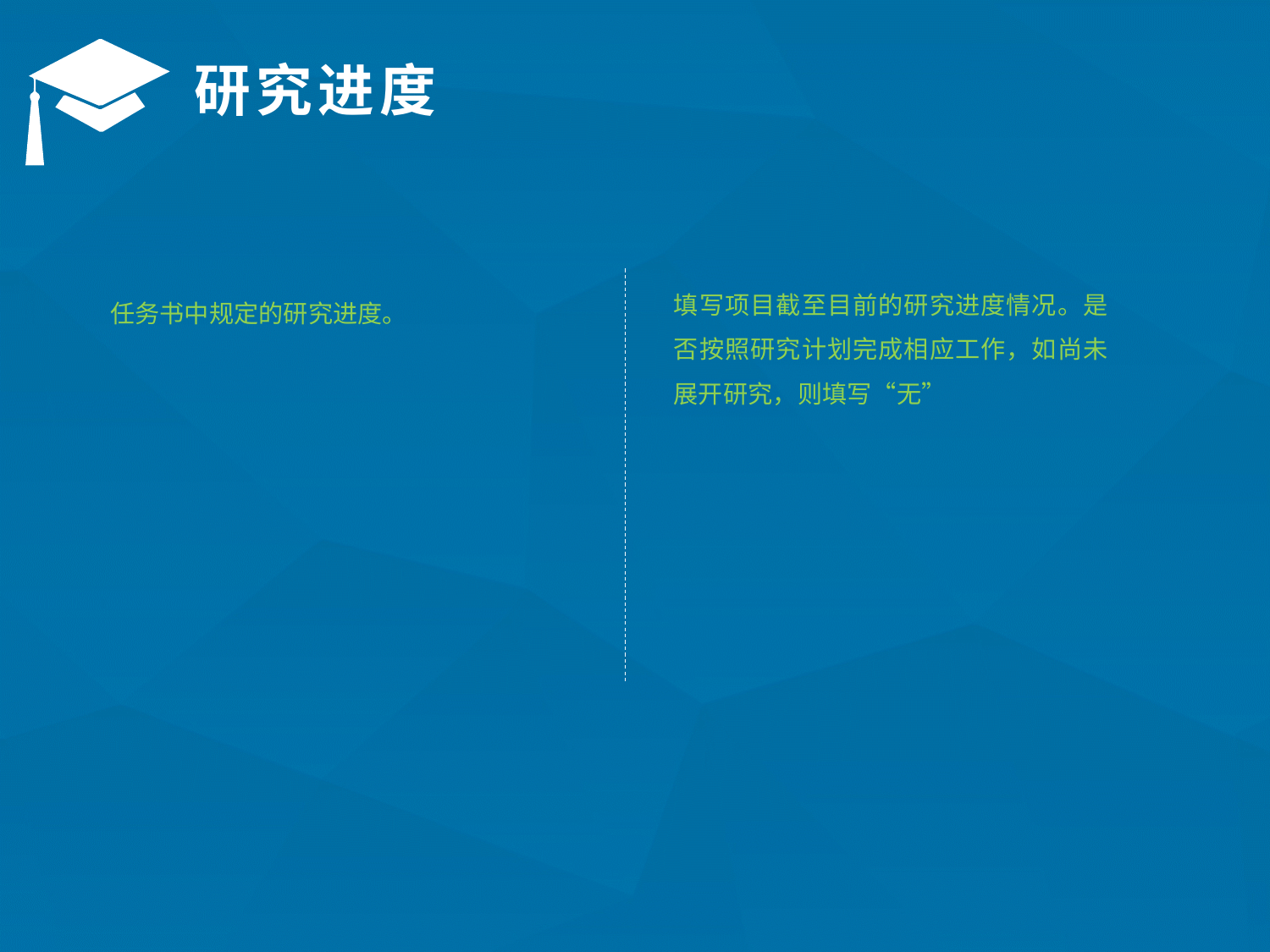

研究进度
填写项目截至目前的研究进度情况。是否按照研究计划完成相应工作，如尚未展开研究，则填写“无”

任务书中规定的研究进度。